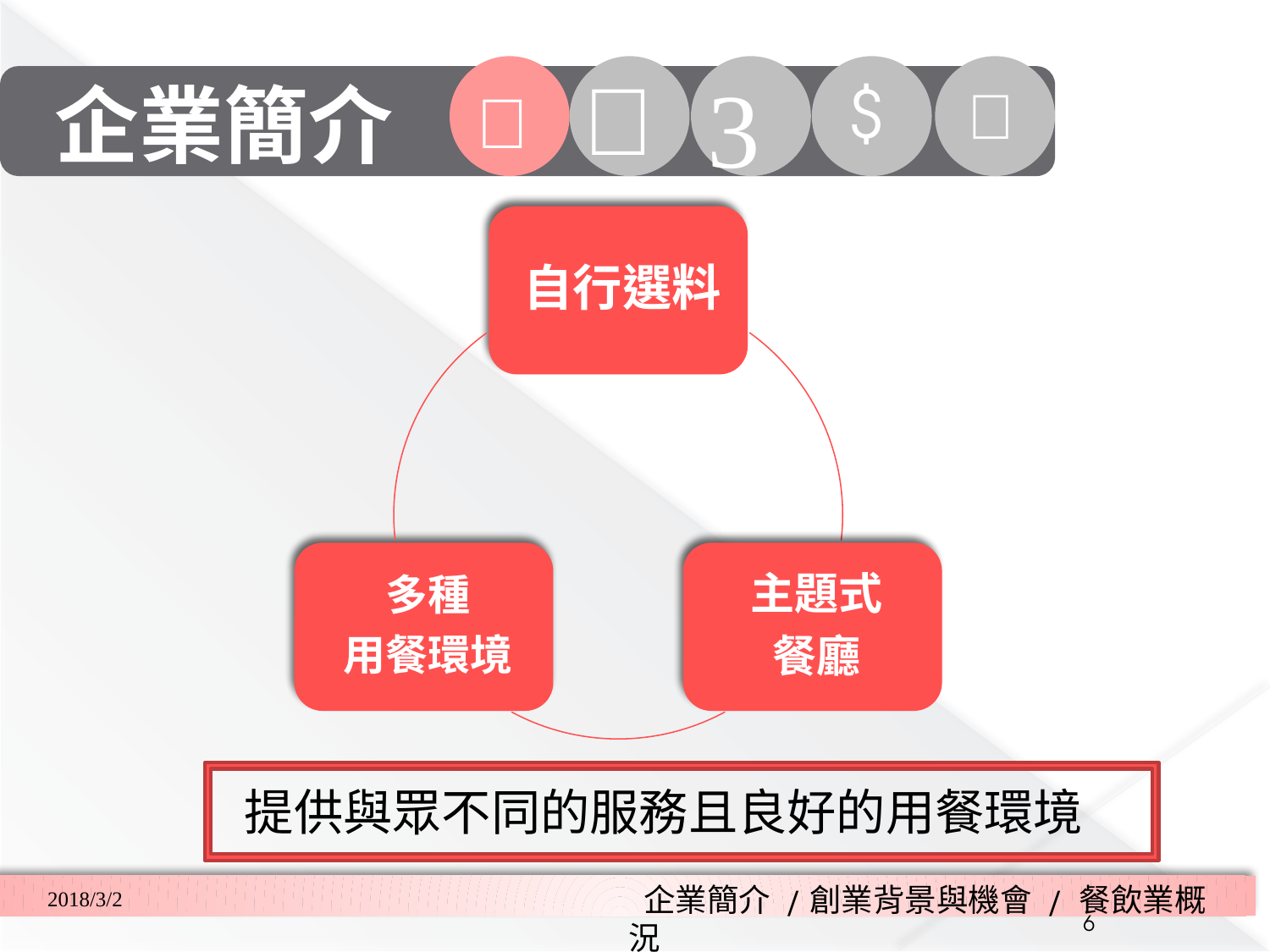

# 企業簡介
自行選料
主題式
餐廳
多種
用餐環境

提供與眾不同的服務且良好的用餐環境
 企業簡介 /創業背景與機會 / 餐飲業概況
2018/3/2
6